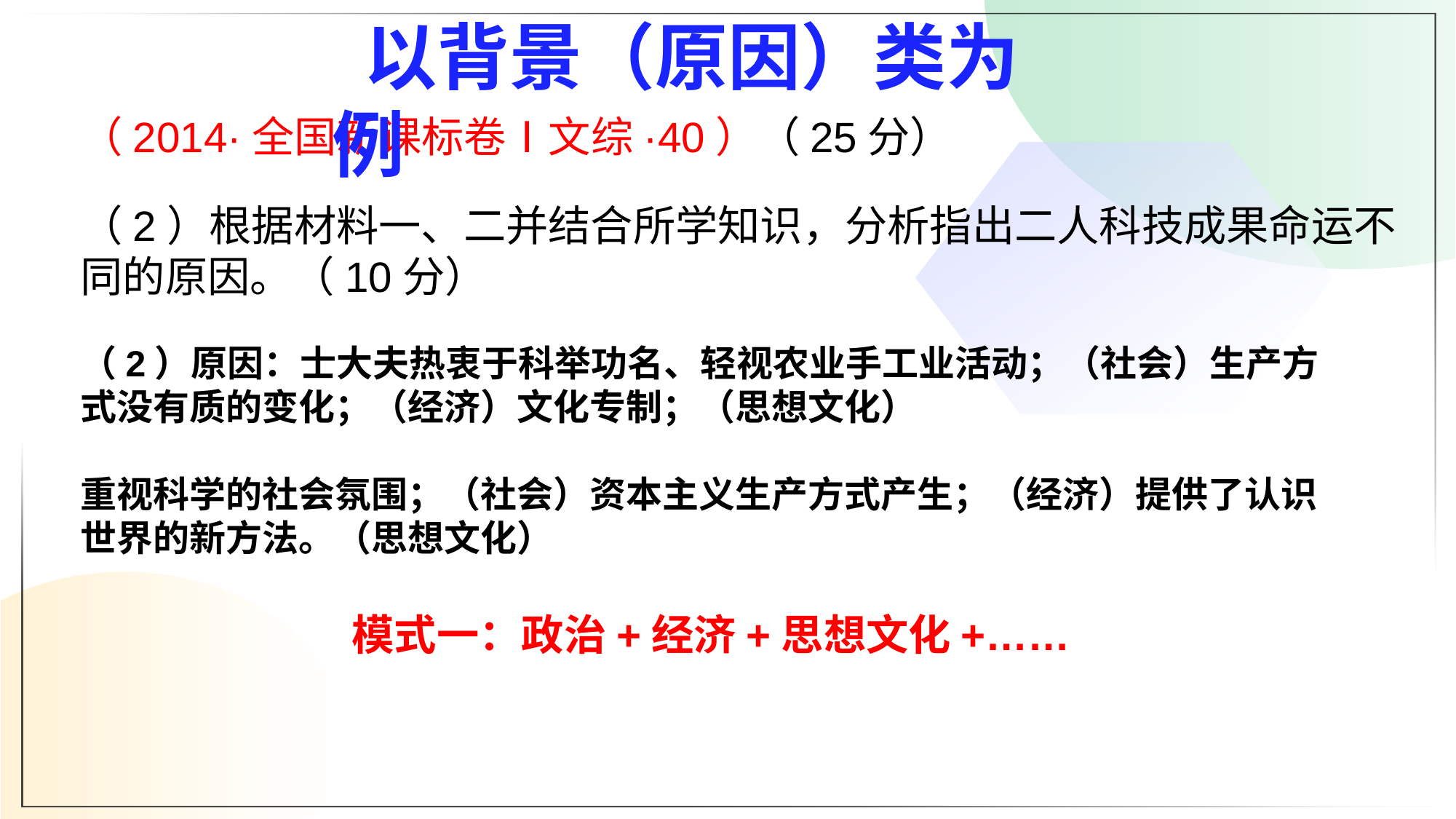

以背景（原因）类为例
（2014·全国新课标卷Ⅰ文综·40）（25分）
（2）根据材料一、二并结合所学知识，分析指出二人科技成果命运不同的原因。（10分）
（2）原因：士大夫热衷于科举功名、轻视农业手工业活动；（社会）生产方式没有质的变化；（经济）文化专制；（思想文化）

重视科学的社会氛围；（社会）资本主义生产方式产生；（经济）提供了认识世界的新方法。（思想文化）

模式一：政治+经济+思想文化+……